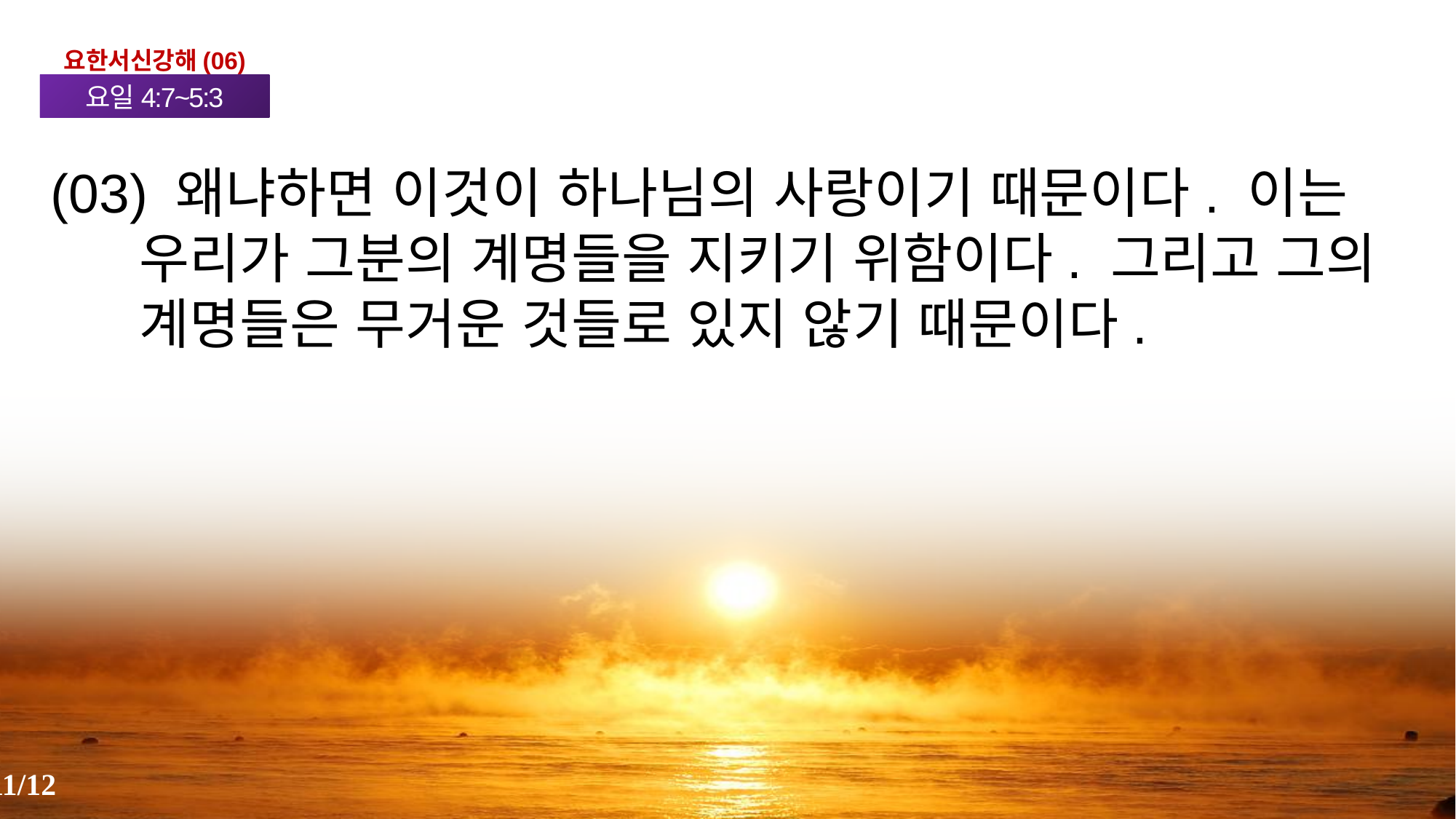

요한서신강해(06)
요일4:7~5:3

(03) 왜냐하면 이것이 하나님의 사랑이기 때문이다. 이는 우리가 그분의 계명들을 지키기 위함이다. 그리고 그의 계명들은 무거운 것들로 있지 않기 때문이다.